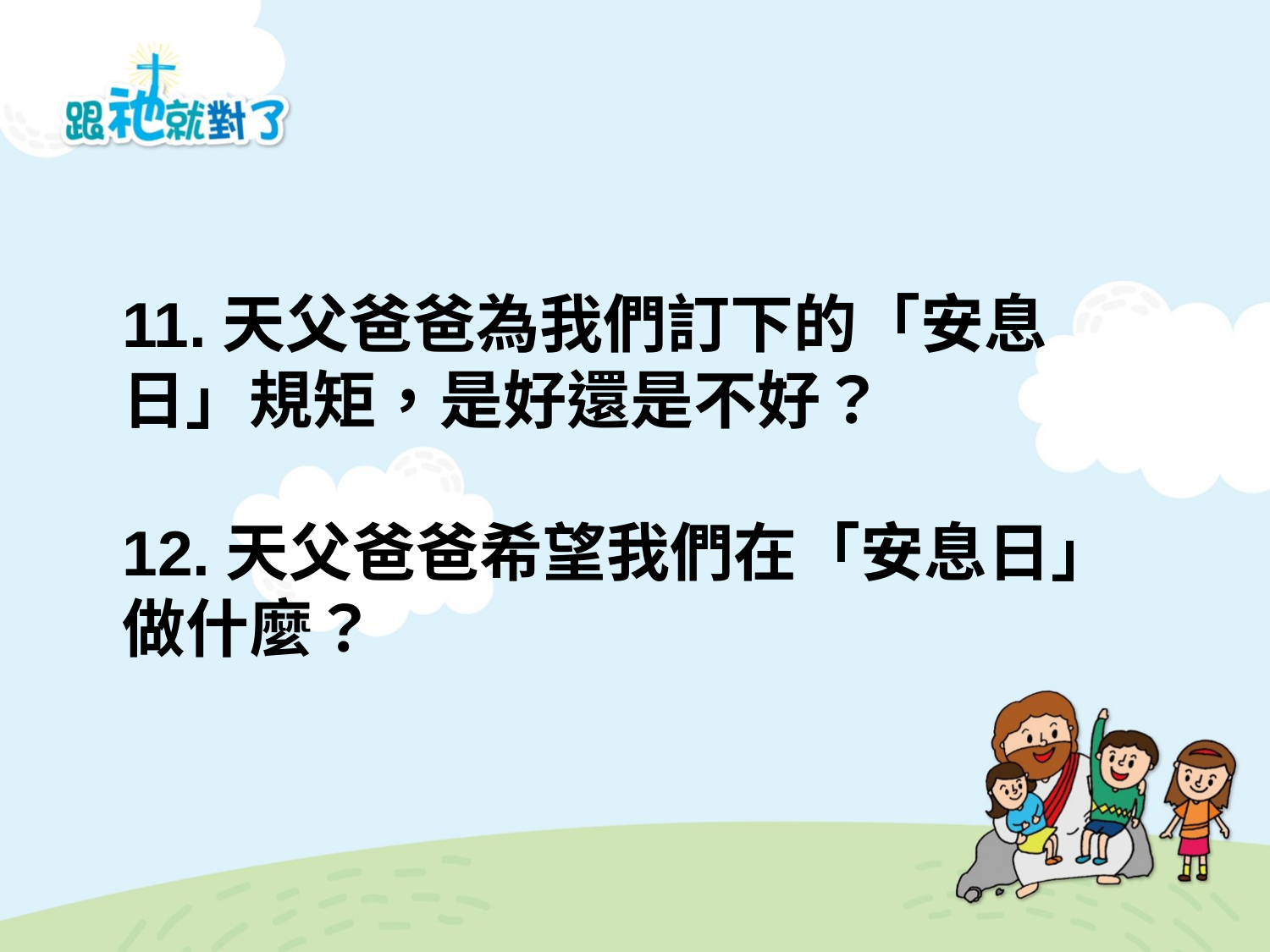

11.天父爸爸為我們訂下的「安息日」規矩，是好還是不好？

12.天父爸爸希望我們在「安息日」做什麼？